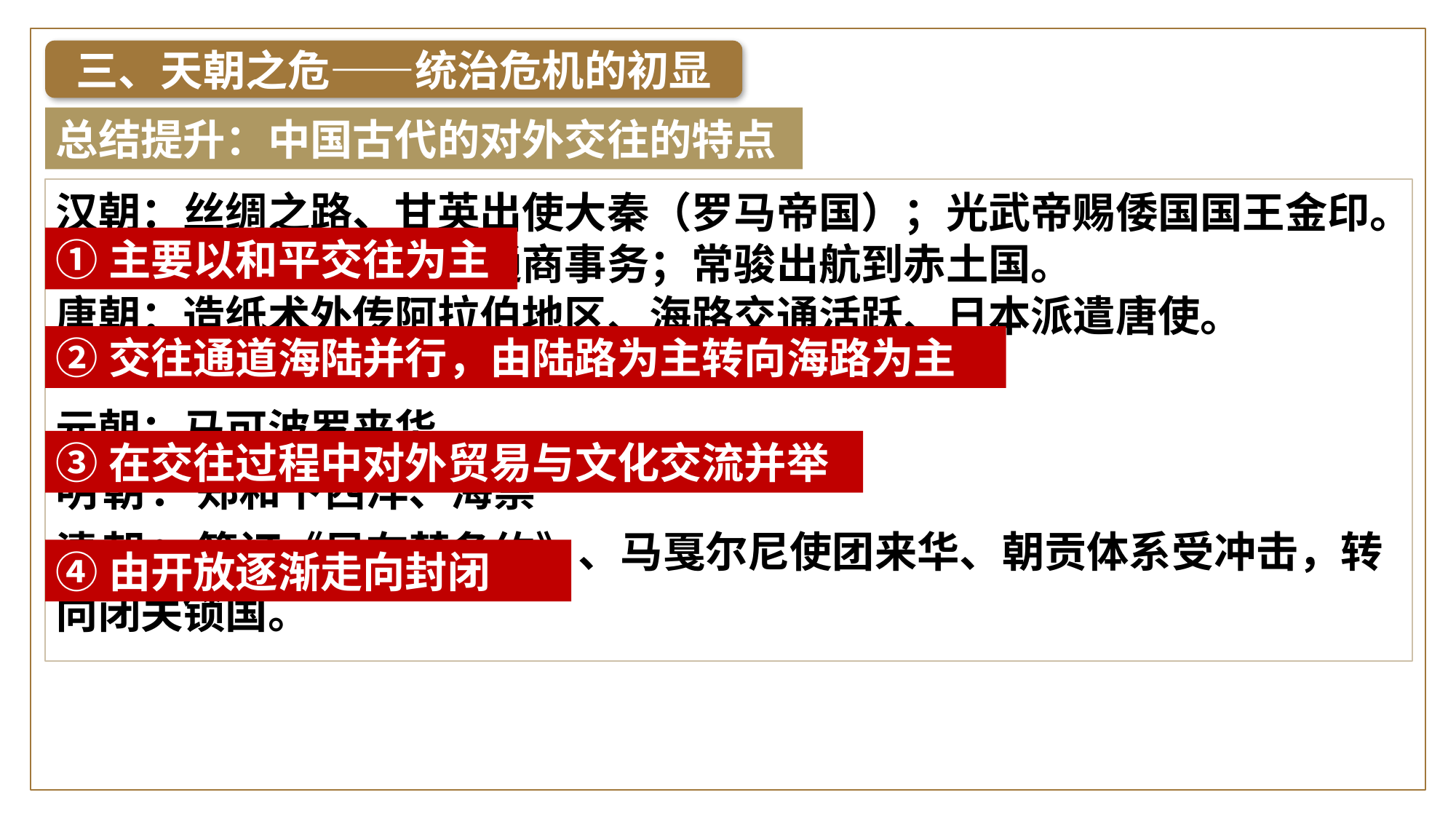

三、天朝之危——统治危机的初显
总结提升：中国古代的对外交往的特点
汉朝：丝绸之路、甘英出使大秦（罗马帝国）；光武帝赐倭国国王金印。
隋朝：裴矩驻张掖掌管通商事务；常骏出航到赤土国。
唐朝：造纸术外传阿拉伯地区、海路交通活跃、日本派遣唐使。
宋朝：海路发达、泉州重要的对外贸易港口
元朝：马可波罗来华。
明朝：郑和下西洋、海禁
清朝：签订《尼布楚条约》、马戛尔尼使团来华、朝贡体系受冲击，转向闭关锁国。

①主要以和平交往为主
②交往通道海陆并行，由陆路为主转向海路为主
③在交往过程中对外贸易与文化交流并举
④由开放逐渐走向封闭